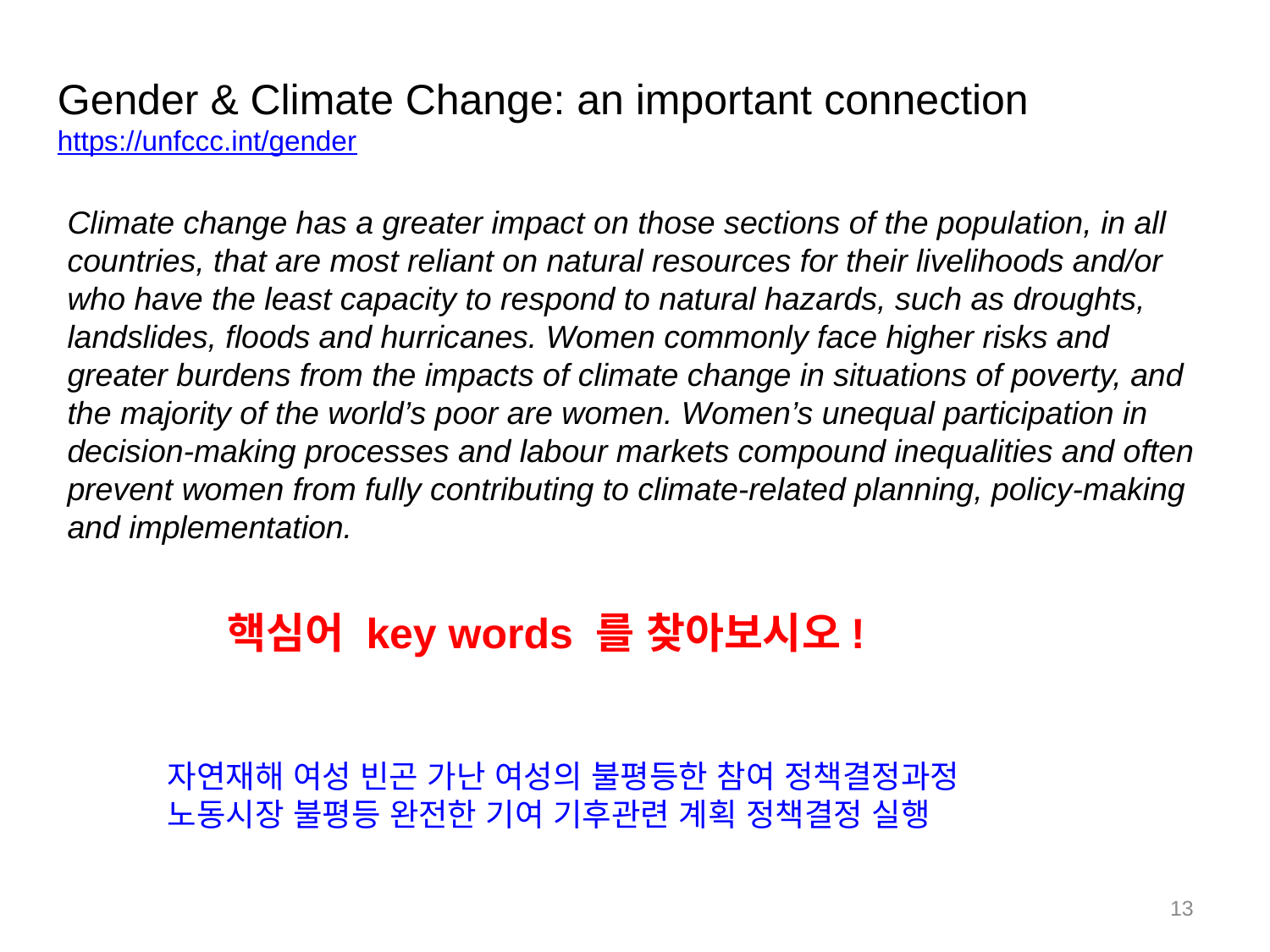

Gender & Climate Change: an important connection
https://unfccc.int/gender
Climate change has a greater impact on those sections of the population, in all countries, that are most reliant on natural resources for their livelihoods and/or who have the least capacity to respond to natural hazards, such as droughts, landslides, floods and hurricanes. Women commonly face higher risks and greater burdens from the impacts of climate change in situations of poverty, and the majority of the world’s poor are women. Women’s unequal participation in decision-making processes and labour markets compound inequalities and often prevent women from fully contributing to climate-related planning, policy-making and implementation.

핵심어 key words 를 찾아보시오!
자연재해 여성 빈곤 가난 여성의 불평등한 참여 정책결정과정 노동시장 불평등 완전한 기여 기후관련 계획 정책결정 실행
13